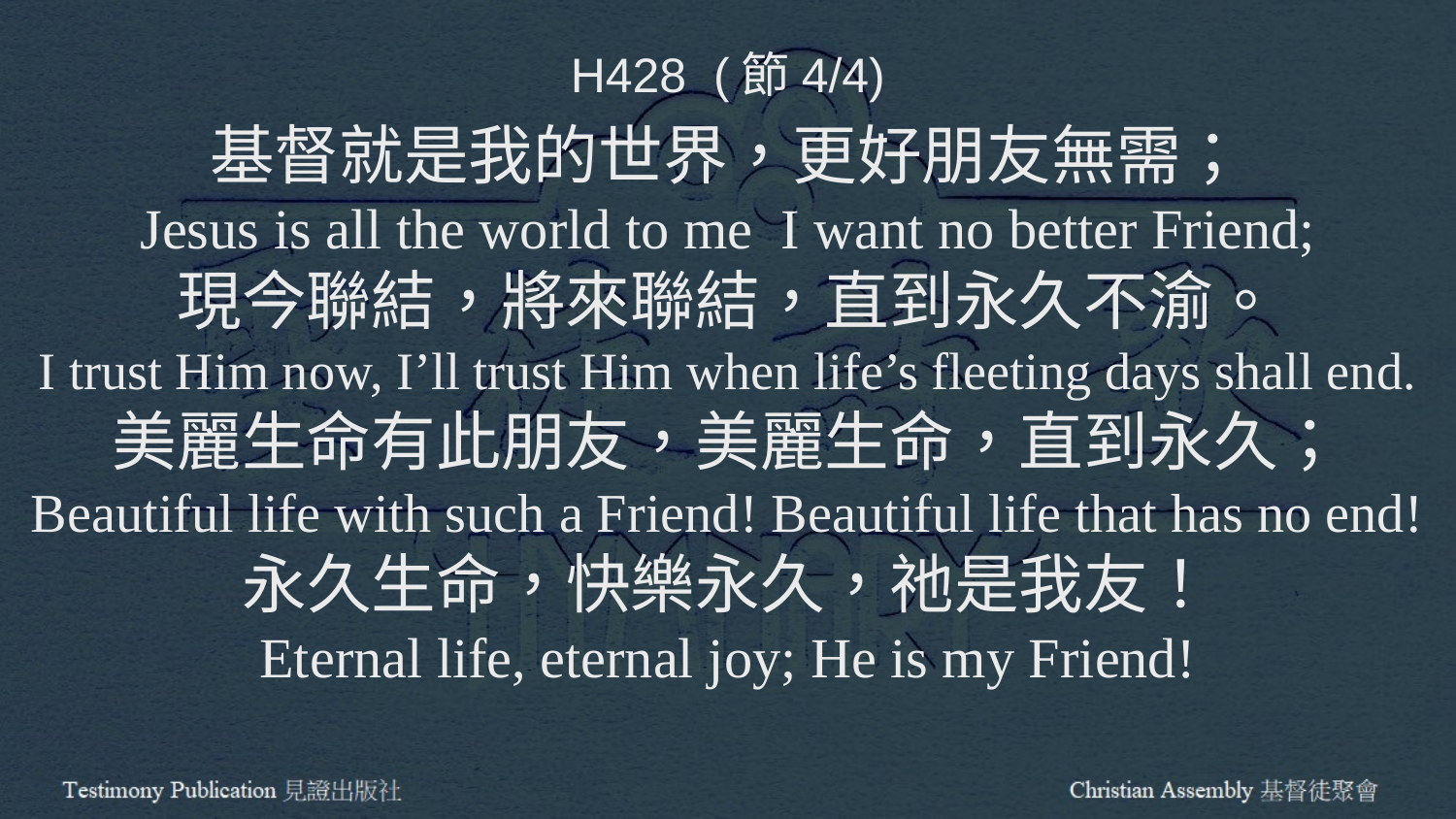

H428  (節4/4)
基督就是我的世界，更好朋友無需；
Jesus is all the world to me  I want no better Friend;
現今聯結，將來聯結，直到永久不渝。
I trust Him now, I’ll trust Him when life’s fleeting days shall end.
美麗生命有此朋友，美麗生命，直到永久；
Beautiful life with such a Friend! Beautiful life that has no end!
永久生命，快樂永久，祂是我友！
Eternal life, eternal joy; He is my Friend!